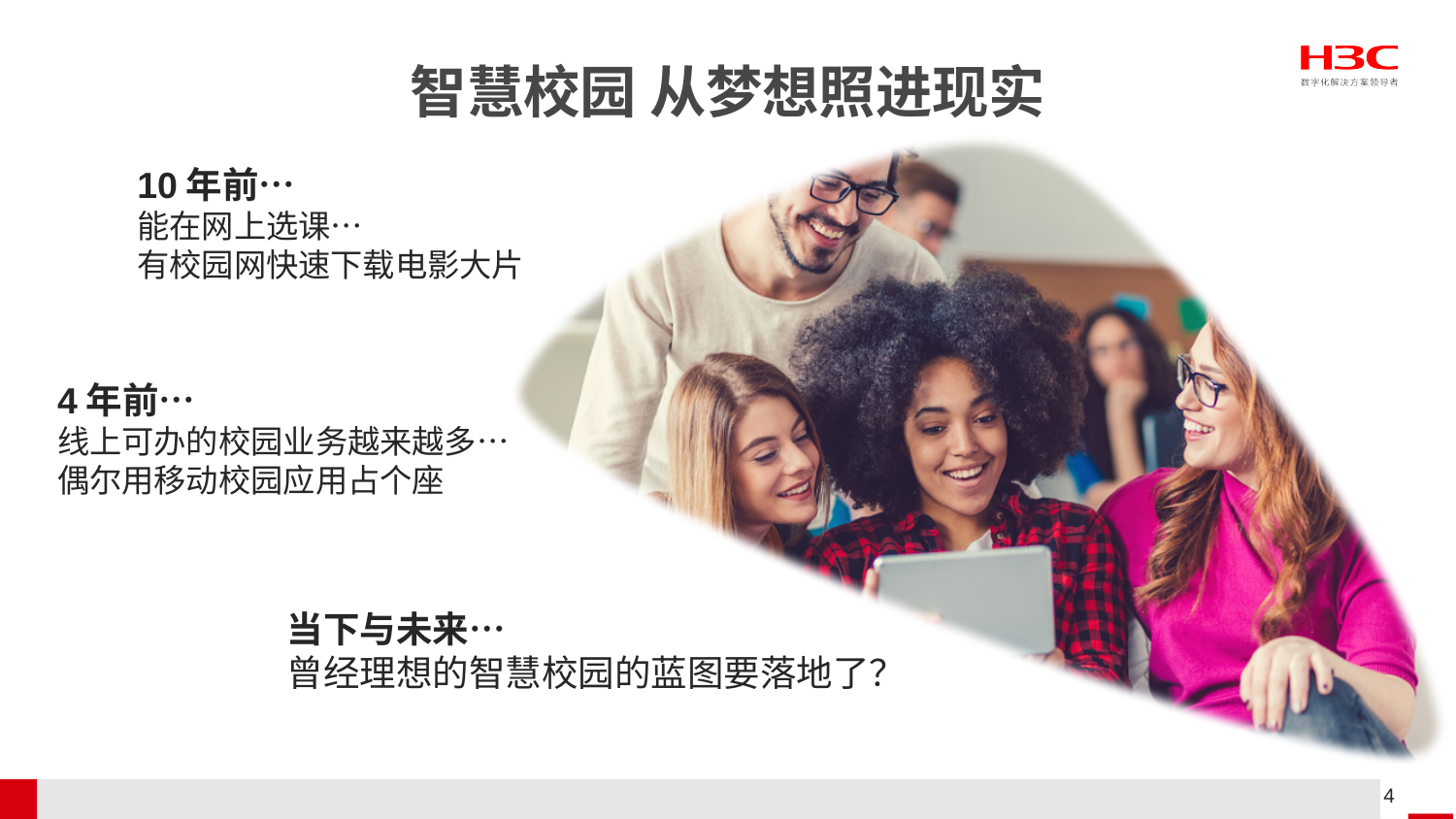

# 智慧校园 从梦想照进现实

10年前…
能在网上选课…
有校园网快速下载电影大片
4年前…
线上可办的校园业务越来越多…
偶尔用移动校园应用占个座
当下与未来…
曾经理想的智慧校园的蓝图要落地了？